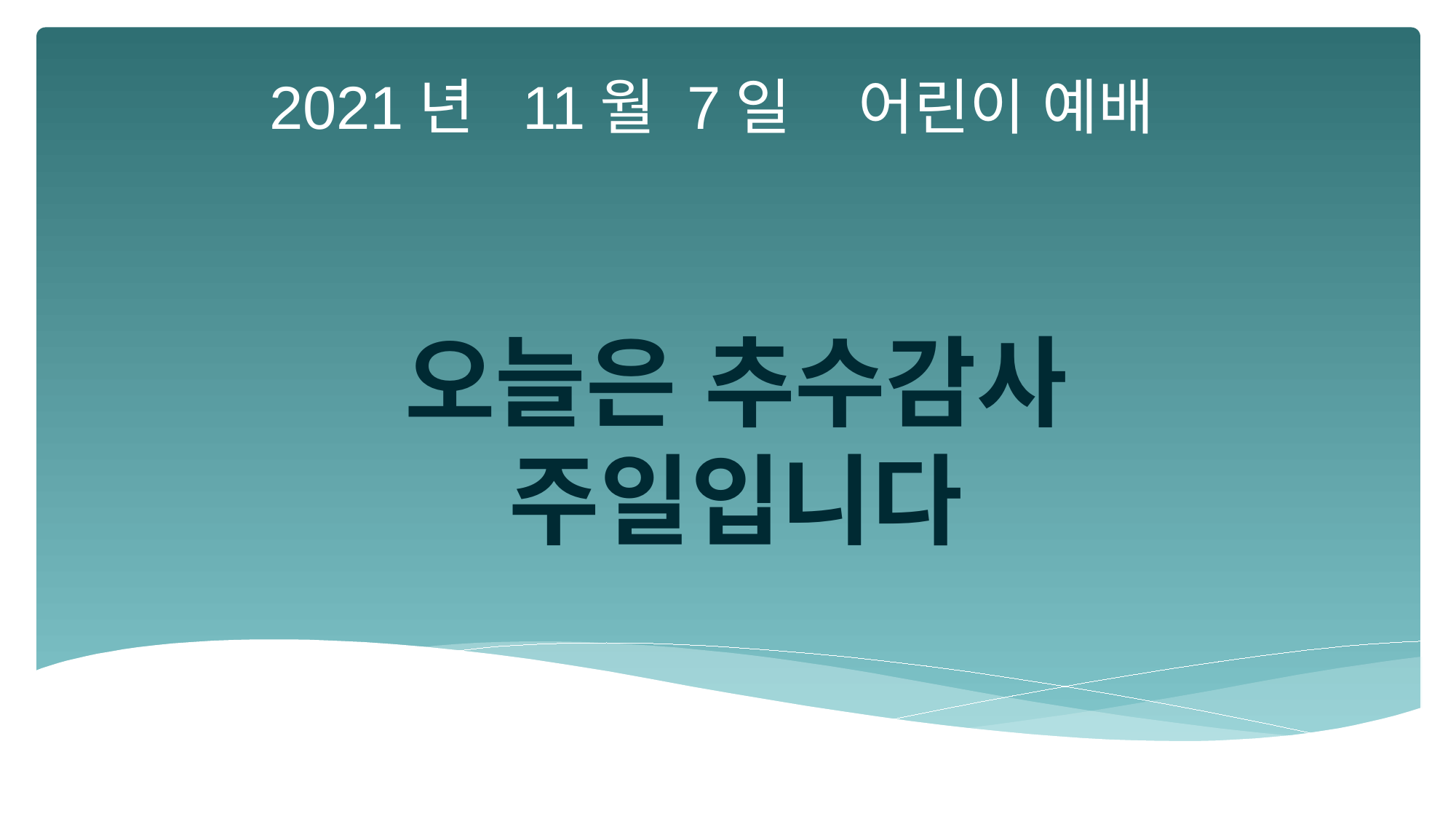

2021년  11월 7일    어린이 예배
오늘은 추수감사
주일입니다